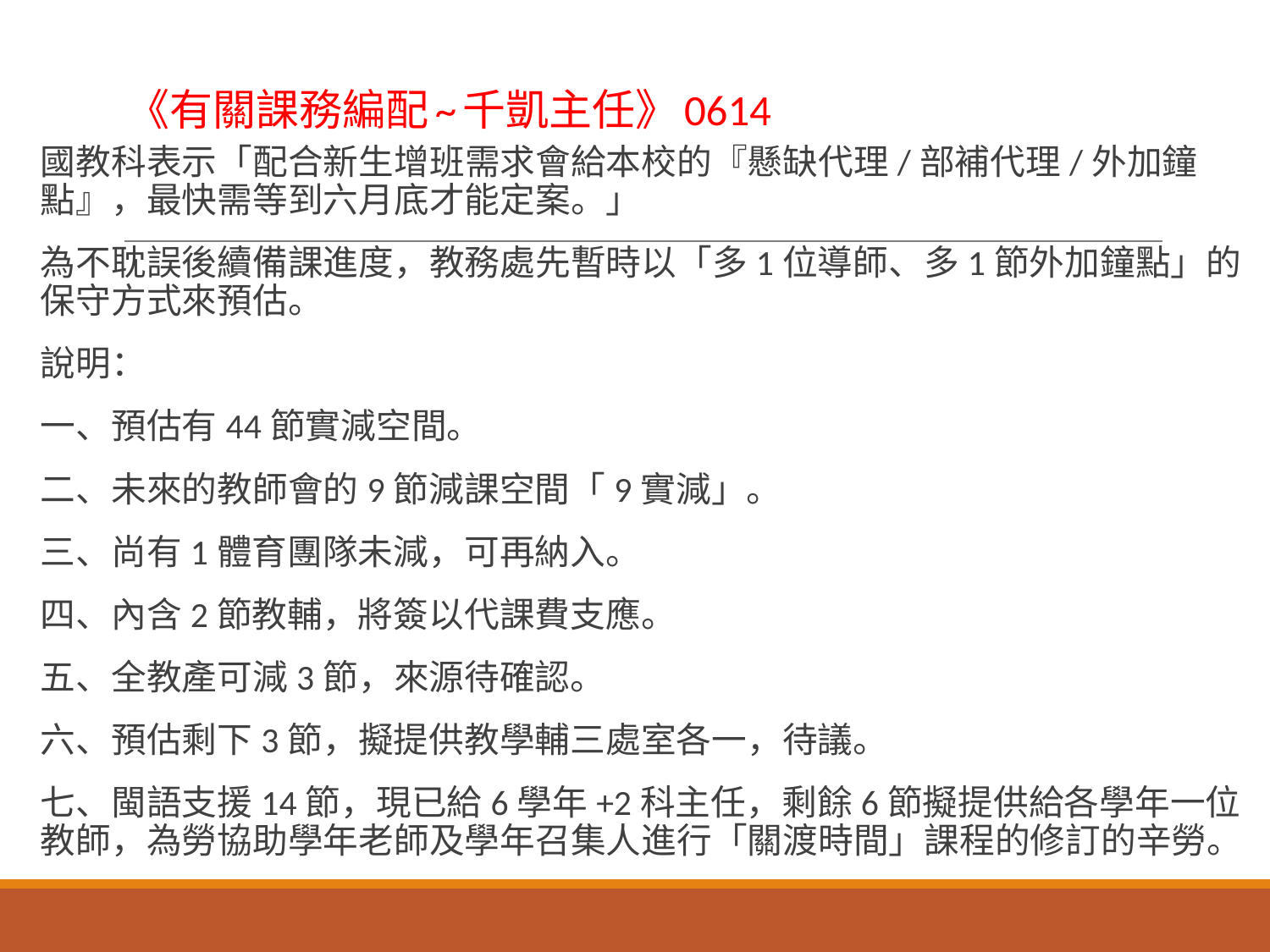

# 《有關課務編配~千凱主任》0614
國教科表示「配合新生增班需求會給本校的『懸缺代理/部補代理/外加鐘點』，最快需等到六月底才能定案。」
為不耽誤後續備課進度，教務處先暫時以「多1位導師、多1節外加鐘點」的保守方式來預估。
說明：
一、預估有44節實減空間。
二、未來的教師會的9節減課空間「9實減」。
三、尚有1體育團隊未減，可再納入。
四、內含2節教輔，將簽以代課費支應。
五、全教產可減3節，來源待確認。
六、預估剩下3節，擬提供教學輔三處室各一，待議。
七、閩語支援14節，現已給6學年+2科主任，剩餘6節擬提供給各學年一位教師，為勞協助學年老師及學年召集人進行「關渡時間」課程的修訂的辛勞。